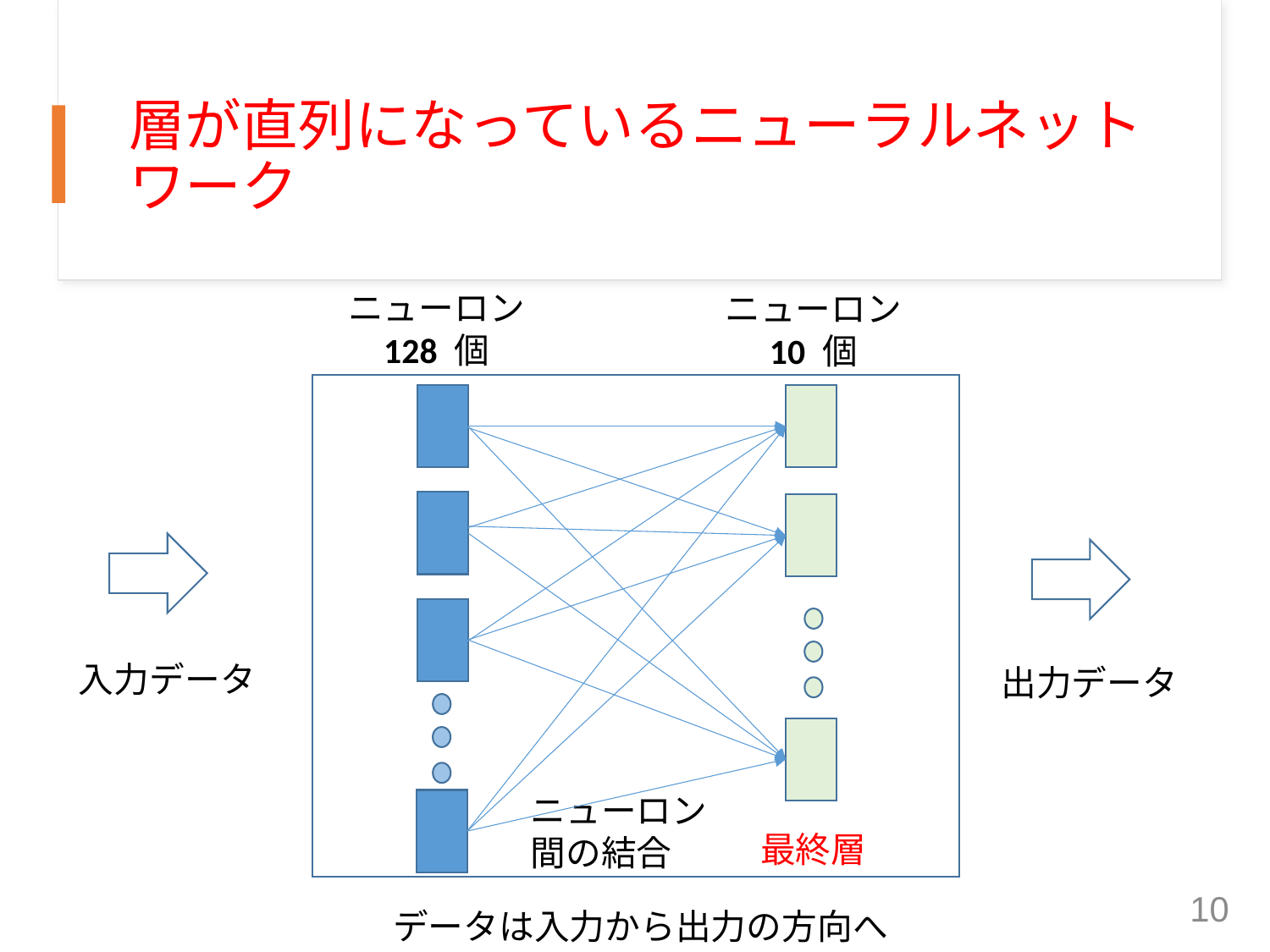

# 層が直列になっているニューラルネットワーク

ニューロン
128 個
ニューロン
10 個

入力データ
出力データ

ニューロン間の結合

最終層
10
データは入力から出力の方向へ